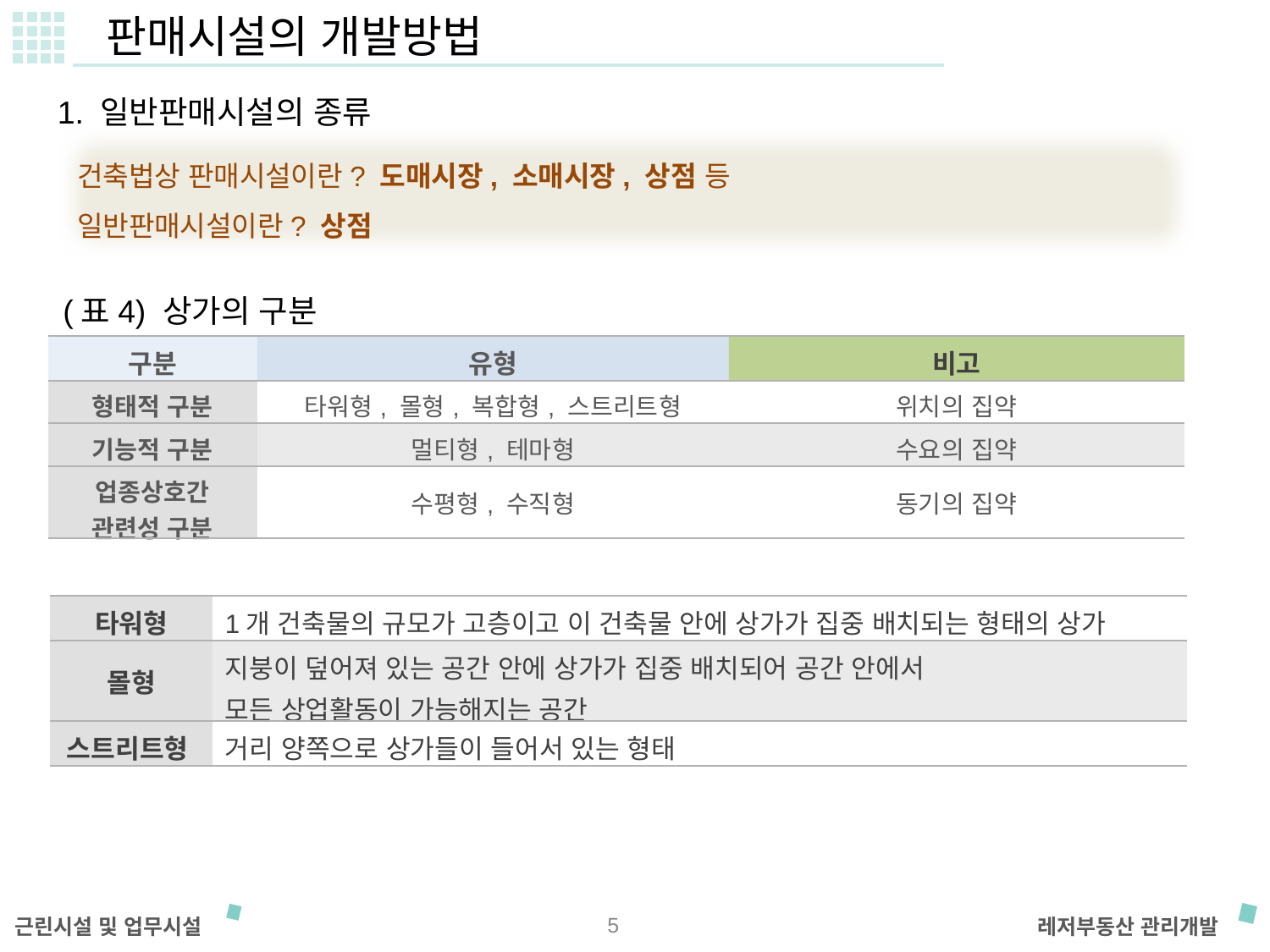

판매시설의 개발방법

1. 일반판매시설의 종류
건축법상 판매시설이란? 도매시장, 소매시장, 상점 등
일반판매시설이란? 상점
(표4) 상가의 구분
| 구분 | 유형 | 비고 |
| --- | --- | --- |
| 형태적 구분 | 타워형, 몰형, 복합형, 스트리트형 | 위치의 집약 |
| 기능적 구분 | 멀티형, 테마형 | 수요의 집약 |
| 업종상호간 관련성 구분 | 수평형, 수직형 | 동기의 집약 |
| 타워형 | 1개 건축물의 규모가 고층이고 이 건축물 안에 상가가 집중 배치되는 형태의 상가 |
| --- | --- |
| 몰형 | 지붕이 덮어져 있는 공간 안에 상가가 집중 배치되어 공간 안에서 모든 상업활동이 가능해지는 공간 |
| 스트리트형 | 거리 양쪽으로 상가들이 들어서 있는 형태 |
5